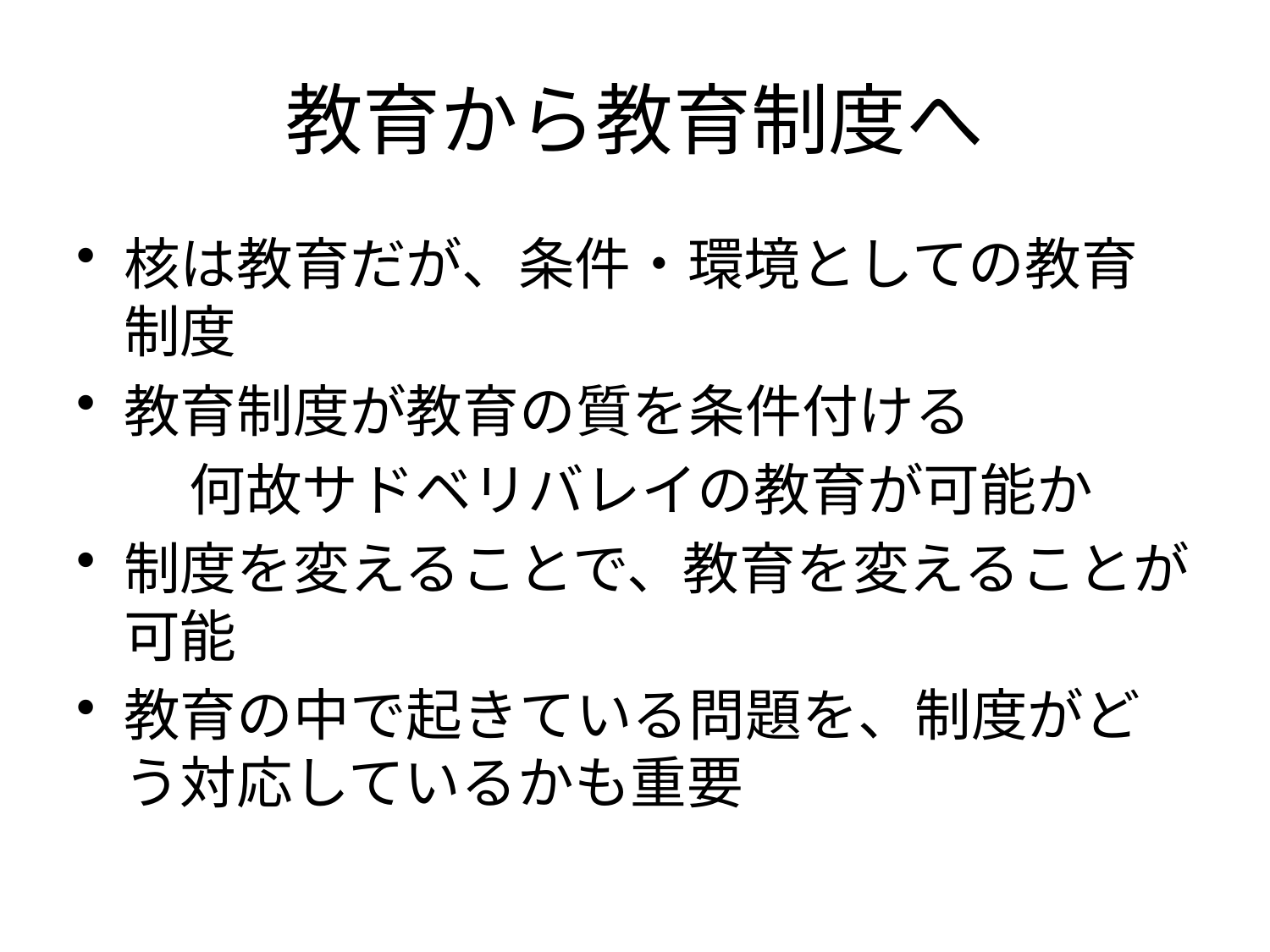

# 教育から教育制度へ
核は教育だが、条件・環境としての教育制度
教育制度が教育の質を条件付ける
　　何故サドベリバレイの教育が可能か
制度を変えることで、教育を変えることが可能
教育の中で起きている問題を、制度がどう対応しているかも重要